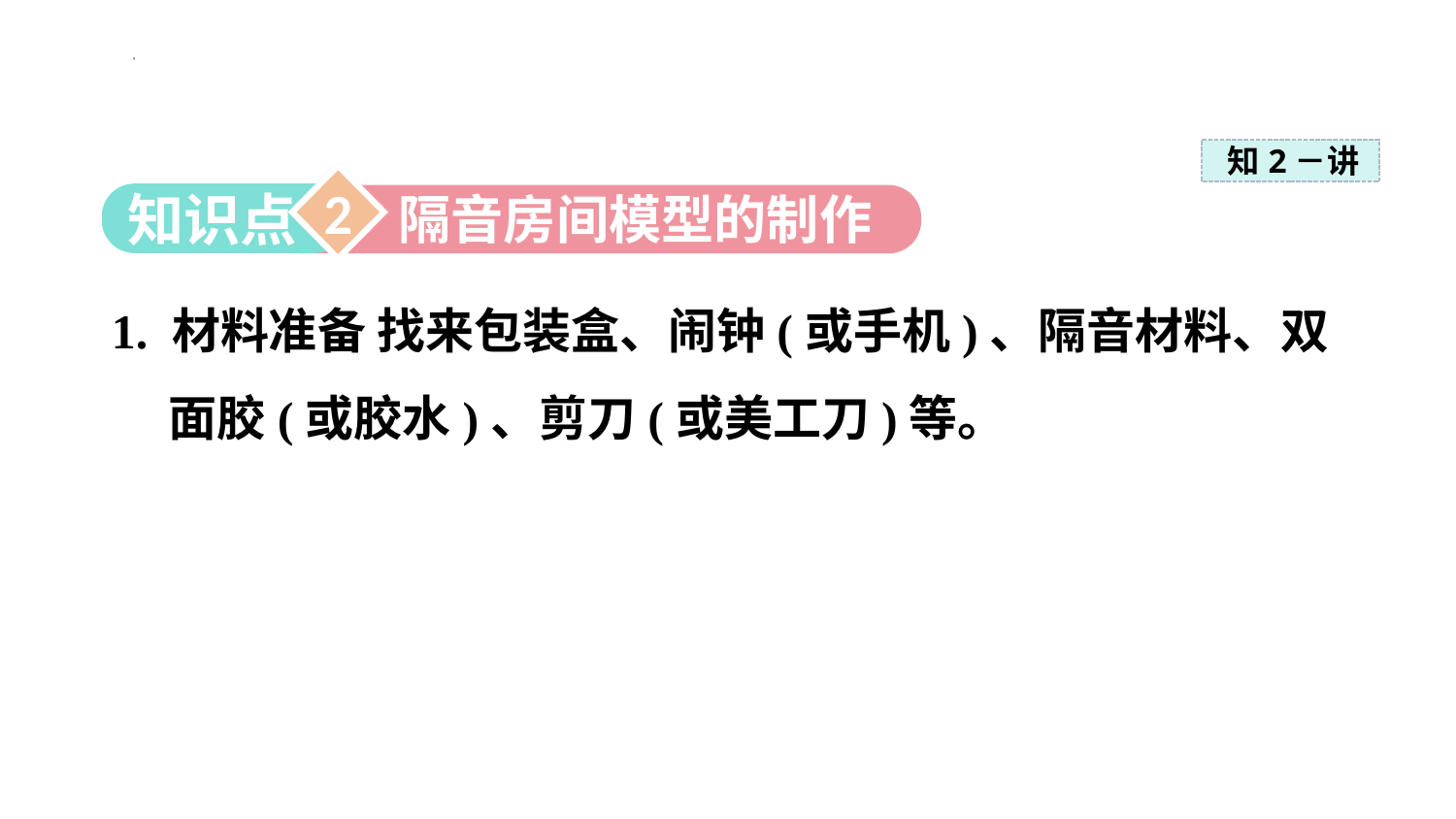

知2－讲

2
知识点
隔音房间模型的制作

1. 材料准备 找来包装盒、闹钟(或手机)、隔音材料、双面胶(或胶水)、剪刀(或美工刀)等。